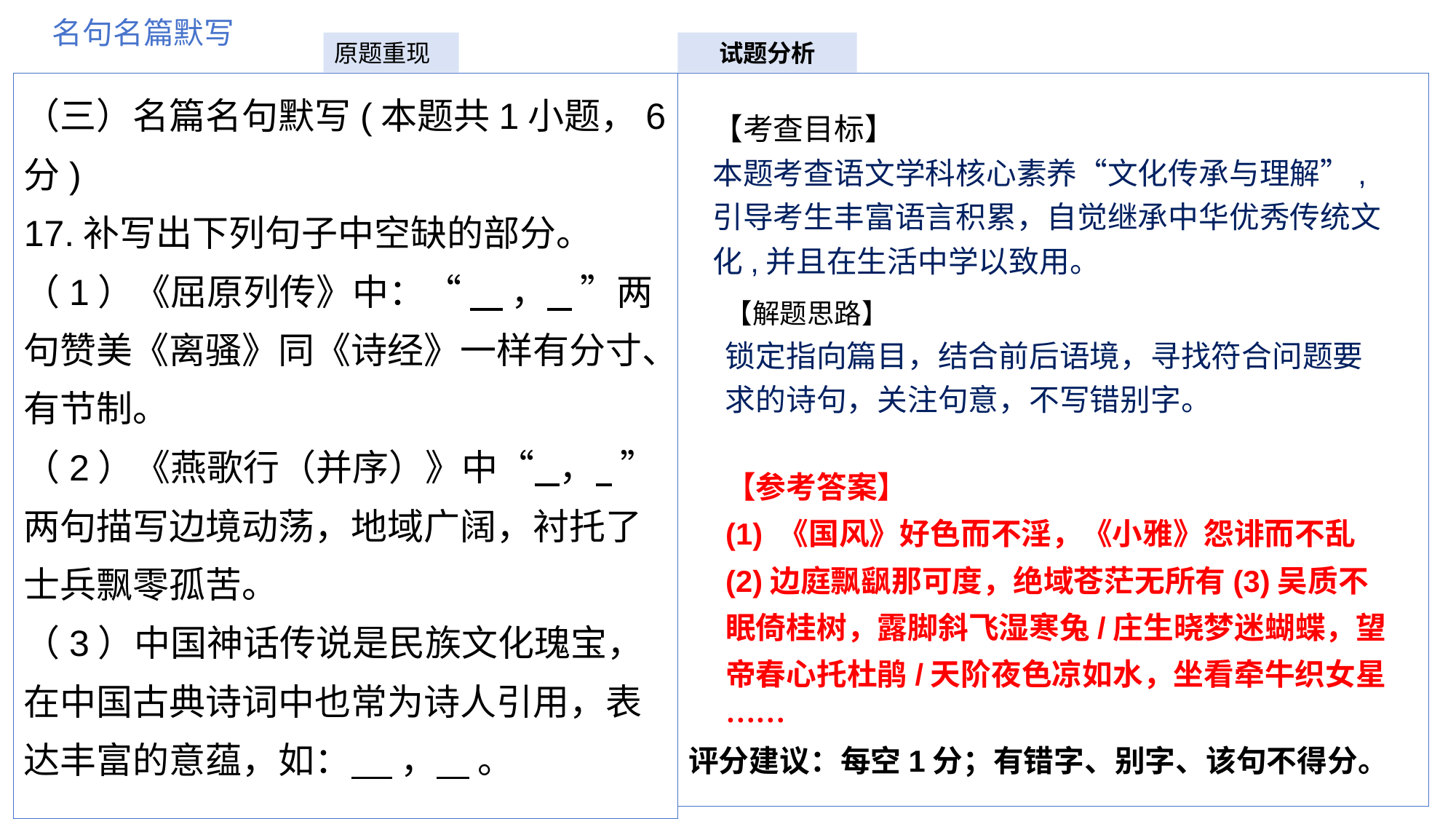

名句名篇默写
原题重现
试题分析
（三）名篇名句默写(本题共1小题，6分)
17.补写出下列句子中空缺的部分。
（1）《屈原列传》中：“      ，    ”两句赞美《离骚》同《诗经》一样有分寸、有节制。
（2）《燕歌行（并序）》中“   ，   ”两句描写边境动荡，地域广阔，衬托了士兵飘零孤苦。
（3）中国神话传说是民族文化瑰宝，在中国古典诗词中也常为诗人引用，表达丰富的意蕴，如：      ，     。

评分建议：每空1分；有错字、别字、该句不得分。
【考查目标】
本题考查语文学科核心素养“文化传承与理解”,引导考生丰富语言积累，自觉继承中华优秀传统文化,并且在生活中学以致用。
【解题思路】
锁定指向篇目，结合前后语境，寻找符合问题要求的诗句，关注句意，不写错别字。

【参考答案】
(1) 《国风》好色而不淫，《小雅》怨诽而不乱
(2)边庭飘飖那可度，绝域苍茫无所有(3)吴质不眠倚桂树，露脚斜飞湿寒兔/庄生晓梦迷蝴蝶，望帝春心托杜鹃/天阶夜色凉如水，坐看牵牛织女星……